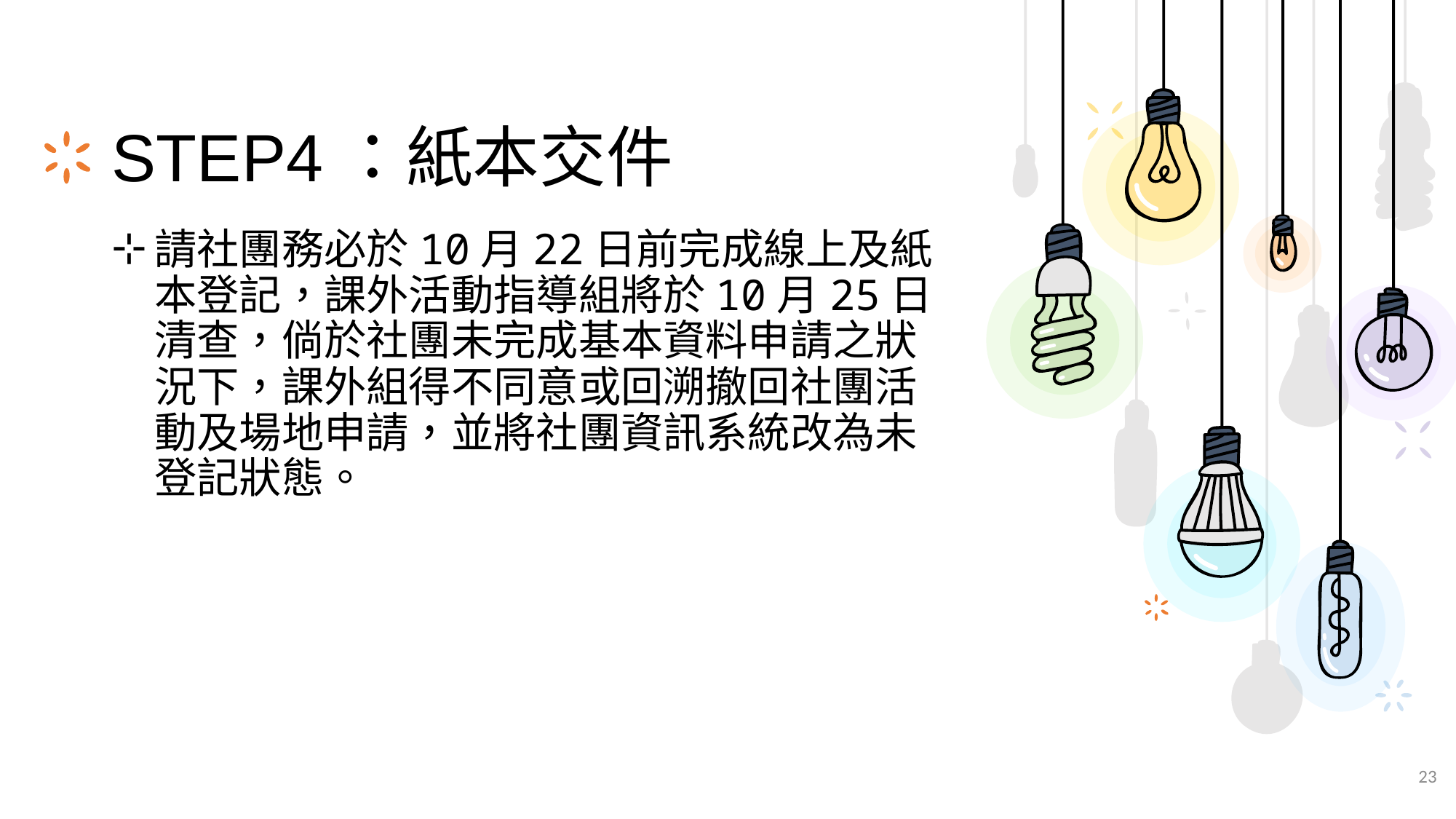

# STEP4：紙本交件
請社團務必於10月22日前完成線上及紙本登記，課外活動指導組將於10月25日清查，倘於社團未完成基本資料申請之狀況下，課外組得不同意或回溯撤回社團活動及場地申請，並將社團資訊系統改為未登記狀態。

23